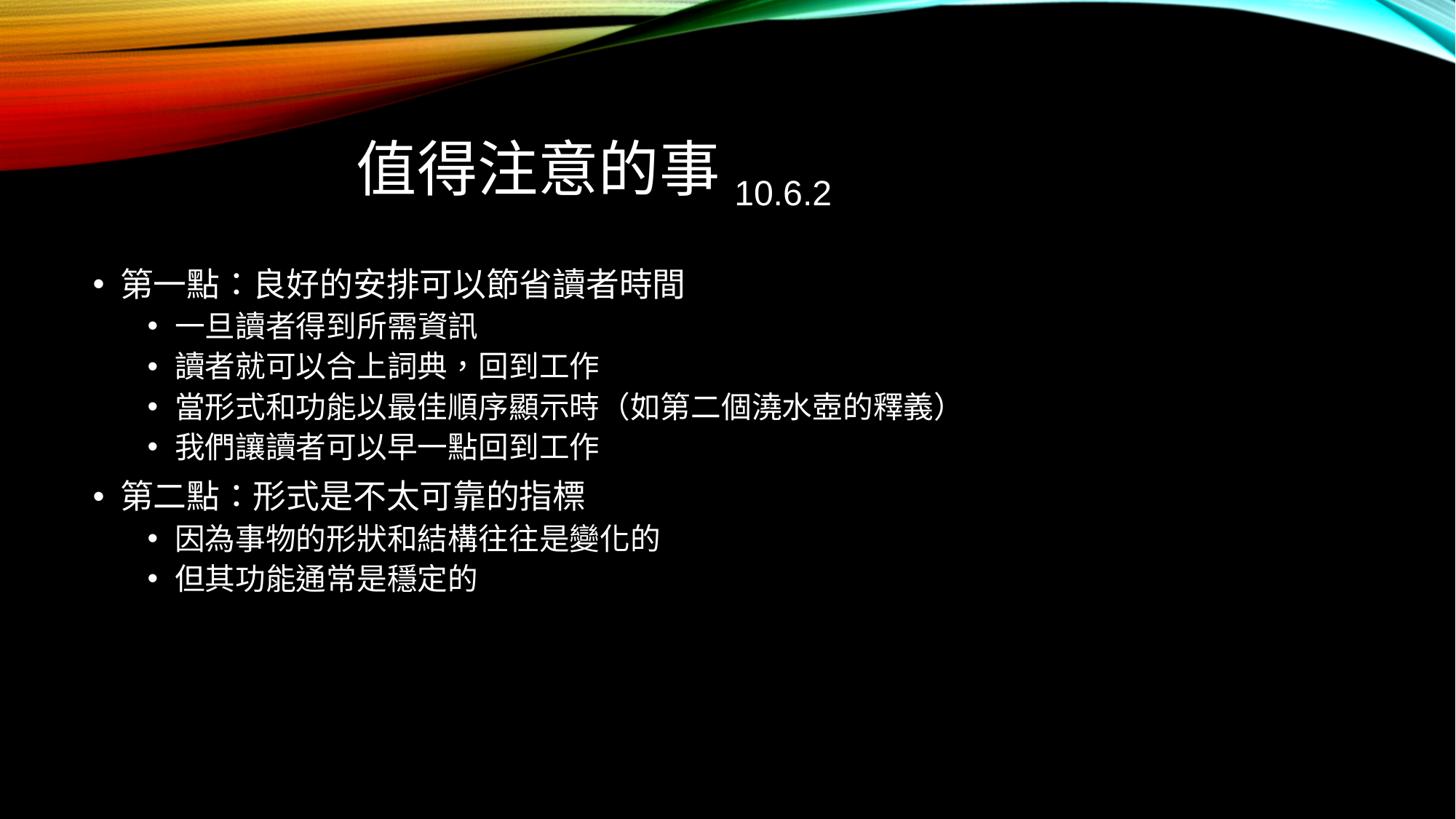

# 值得注意的事10.6.2
第一點：良好的安排可以節省讀者時間
一旦讀者得到所需資訊
讀者就可以合上詞典，回到工作
當形式和功能以最佳順序顯示時（如第二個澆水壺的釋義）
我們讓讀者可以早一點回到工作
第二點：形式是不太可靠的指標
因為事物的形狀和結構往往是變化的
但其功能通常是穩定的